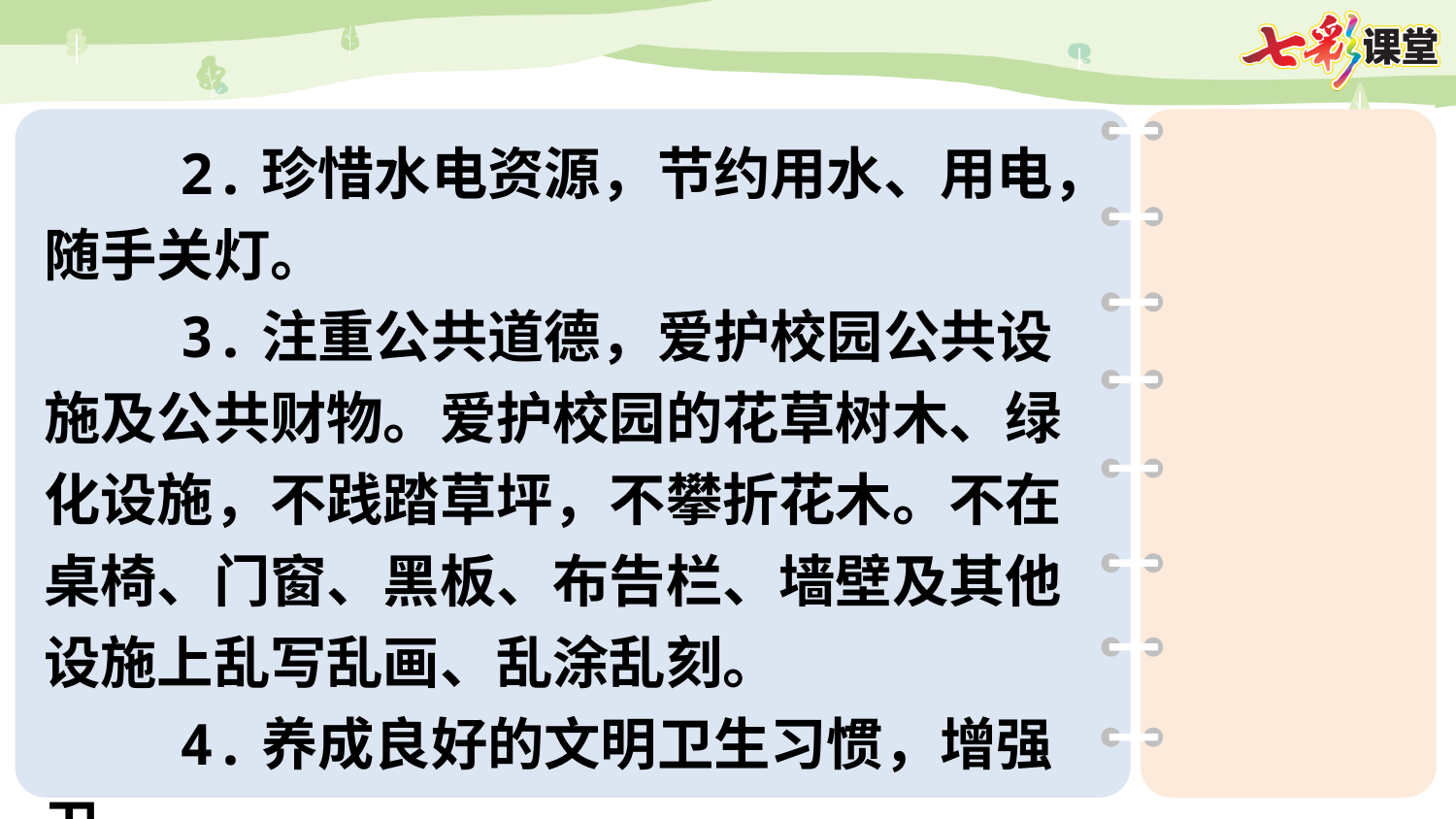

2.珍惜水电资源，节约用水、用电，随手关灯。
    3.注重公共道德，爱护校园公共设施及公共财物。爱护校园的花草树木、绿化设施，不践踏草坪，不攀折花木。不在桌椅、门窗、黑板、布告栏、墙壁及其他设施上乱写乱画、乱涂乱刻。
    4.养成良好的文明卫生习惯，增强卫